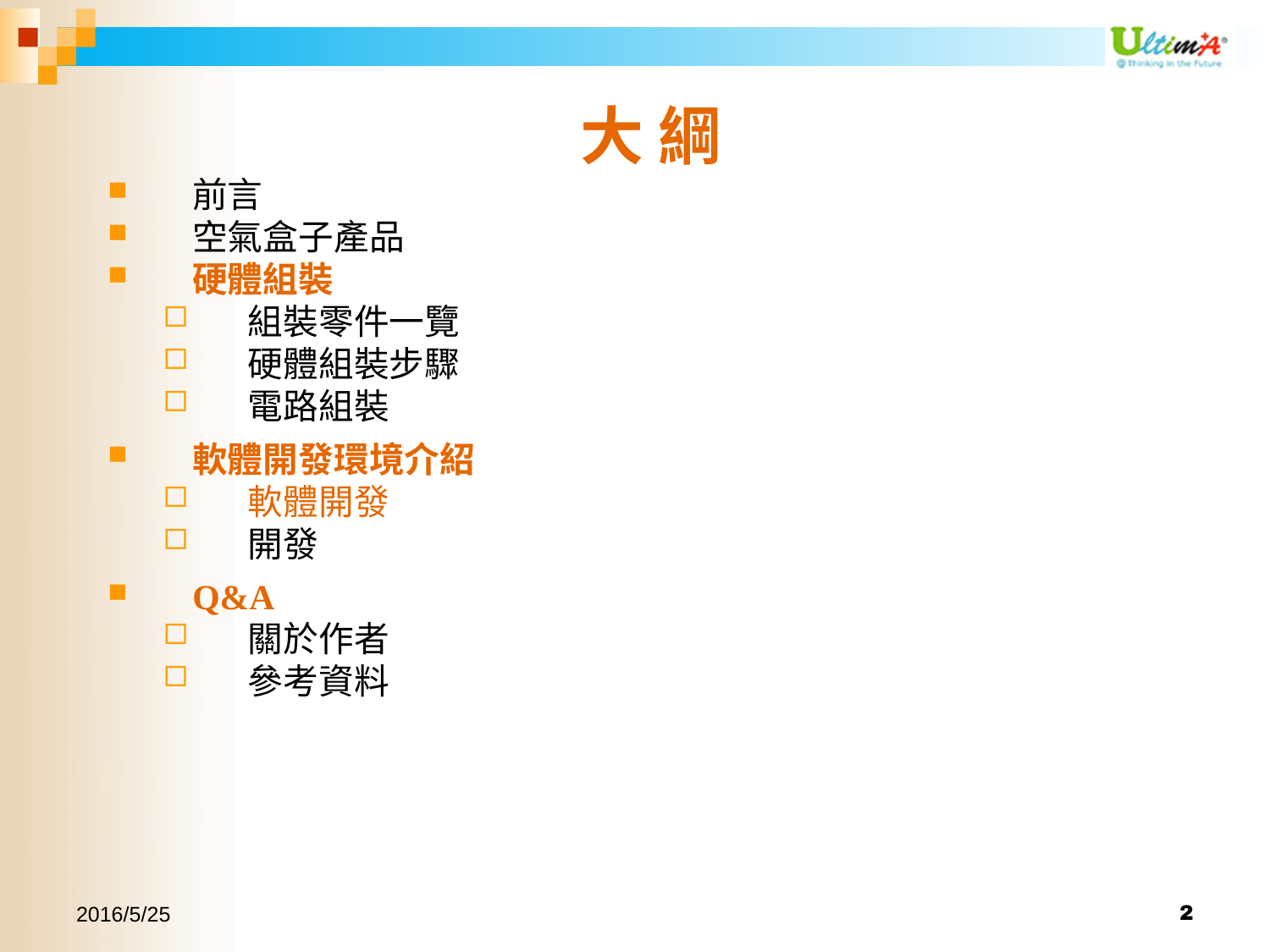

# 大 綱
前言
空氣盒子產品
硬體組裝
組裝零件一覽
硬體組裝步驟
電路組裝
軟體開發環境介紹
軟體開發
開發
Q&A
關於作者
參考資料

2016/5/25
2